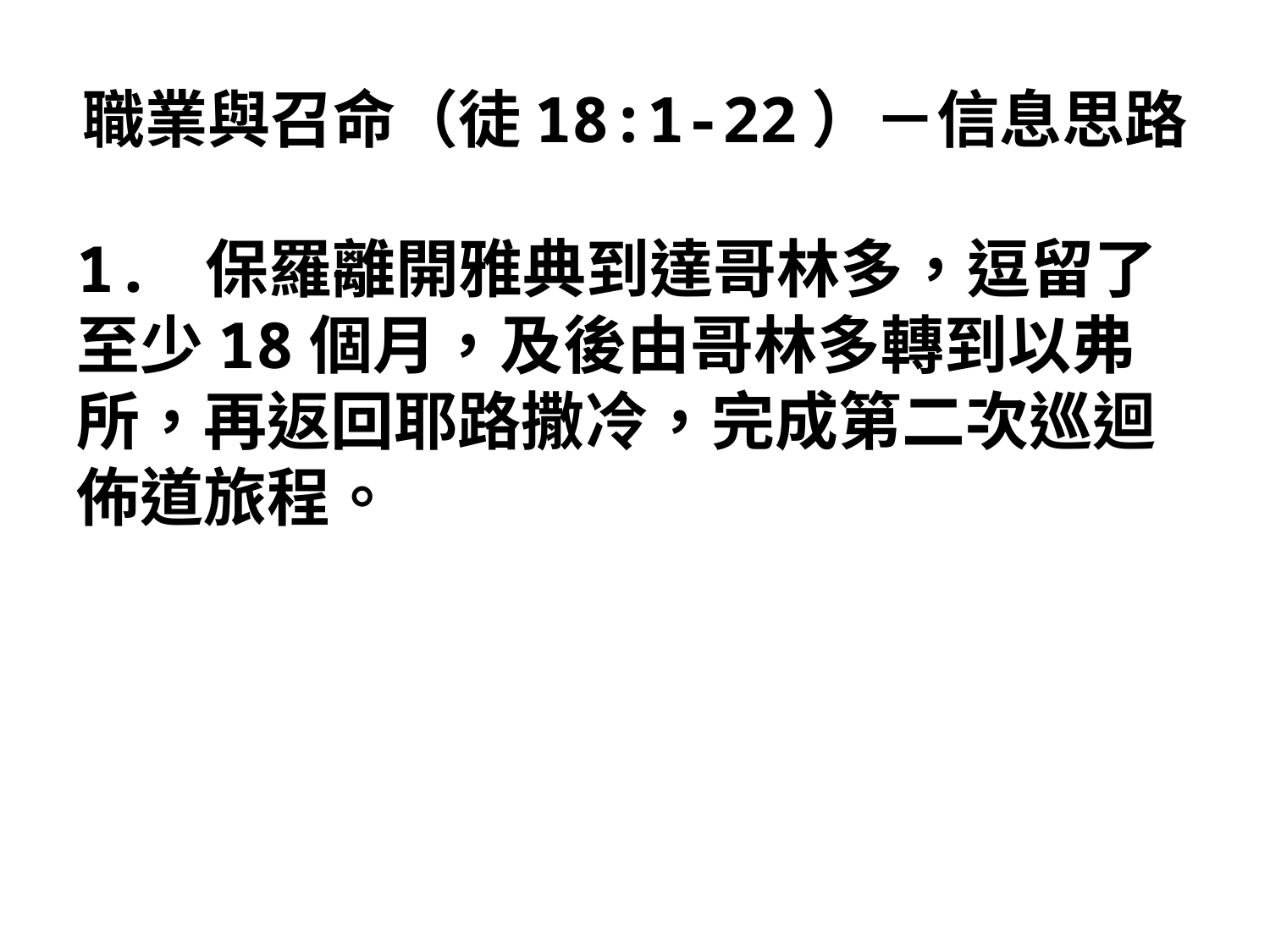

# 職業與召命（徒18:1-22）－信息思路
1. 保羅離開雅典到達哥林多，逗留了至少18個月，及後由哥林多轉到以弗所，再返回耶路撒冷，完成第二次巡迴佈道旅程。